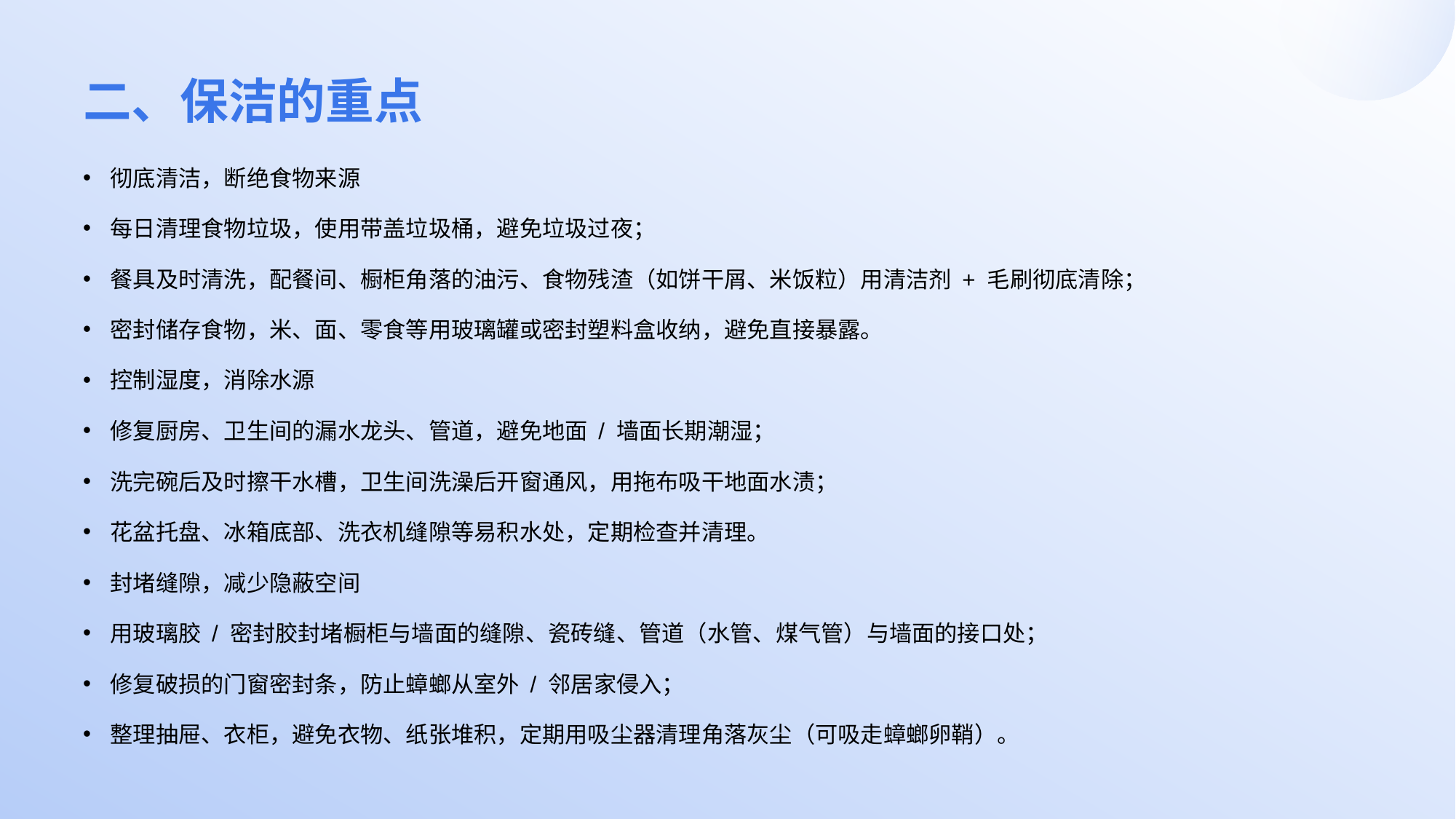

# 二、保洁的重点
彻底清洁，断绝食物来源
每日清理食物垃圾，使用带盖垃圾桶，避免垃圾过夜；
餐具及时清洗，配餐间、橱柜角落的油污、食物残渣（如饼干屑、米饭粒）用清洁剂 + 毛刷彻底清除；
密封储存食物，米、面、零食等用玻璃罐或密封塑料盒收纳，避免直接暴露。
控制湿度，消除水源
修复厨房、卫生间的漏水龙头、管道，避免地面 / 墙面长期潮湿；
洗完碗后及时擦干水槽，卫生间洗澡后开窗通风，用拖布吸干地面水渍；
花盆托盘、冰箱底部、洗衣机缝隙等易积水处，定期检查并清理。
封堵缝隙，减少隐蔽空间
用玻璃胶 / 密封胶封堵橱柜与墙面的缝隙、瓷砖缝、管道（水管、煤气管）与墙面的接口处；
修复破损的门窗密封条，防止蟑螂从室外 / 邻居家侵入；
整理抽屉、衣柜，避免衣物、纸张堆积，定期用吸尘器清理角落灰尘（可吸走蟑螂卵鞘）。